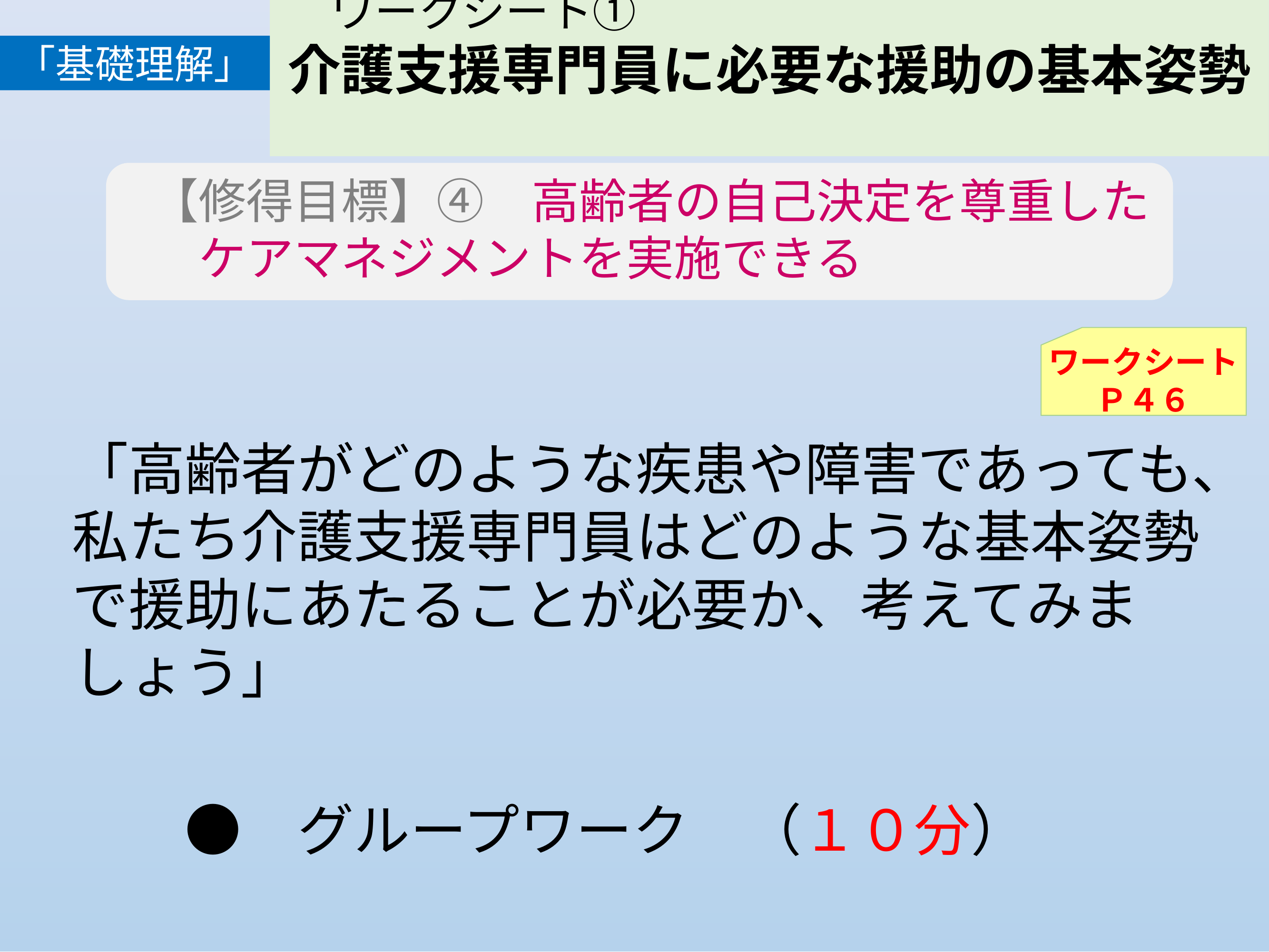

「基礎理解」
　ワークシート①
介護支援専門員に必要な援助の基本姿勢
【修得目標】④　高齢者の自己決定を尊重した
　ケアマネジメントを実施できる
ワークシート
Ｐ４６
「高齢者がどのような疾患や障害であっても、私たち介護支援専門員はどのような基本姿勢で援助にあたることが必要か、考えてみましょう」

　　●　グループワーク　（１０分）